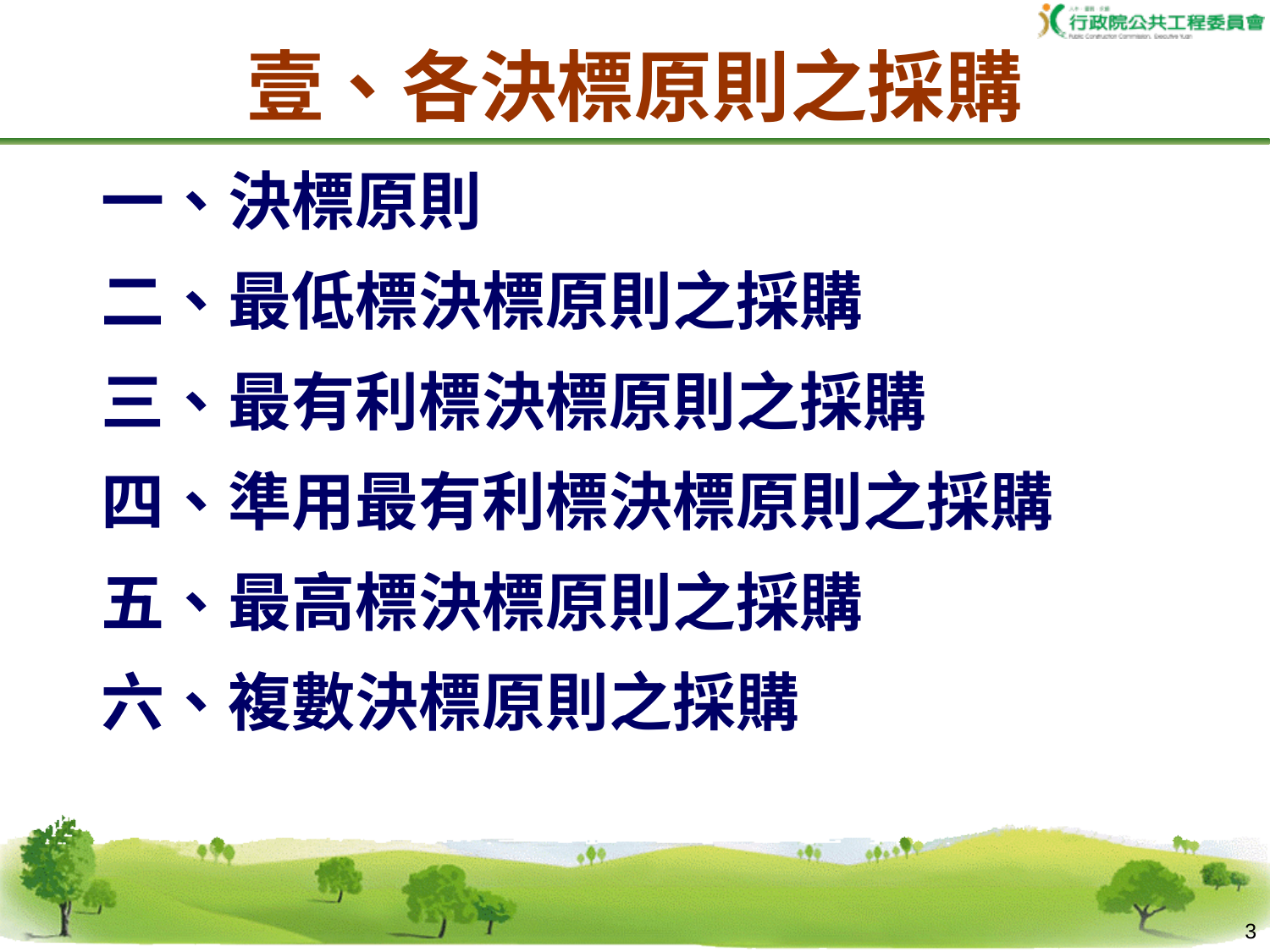

壹、各決標原則之採購
一、決標原則
二、最低標決標原則之採購
三、最有利標決標原則之採購
四、準用最有利標決標原則之採購
五、最高標決標原則之採購
六、複數決標原則之採購
3